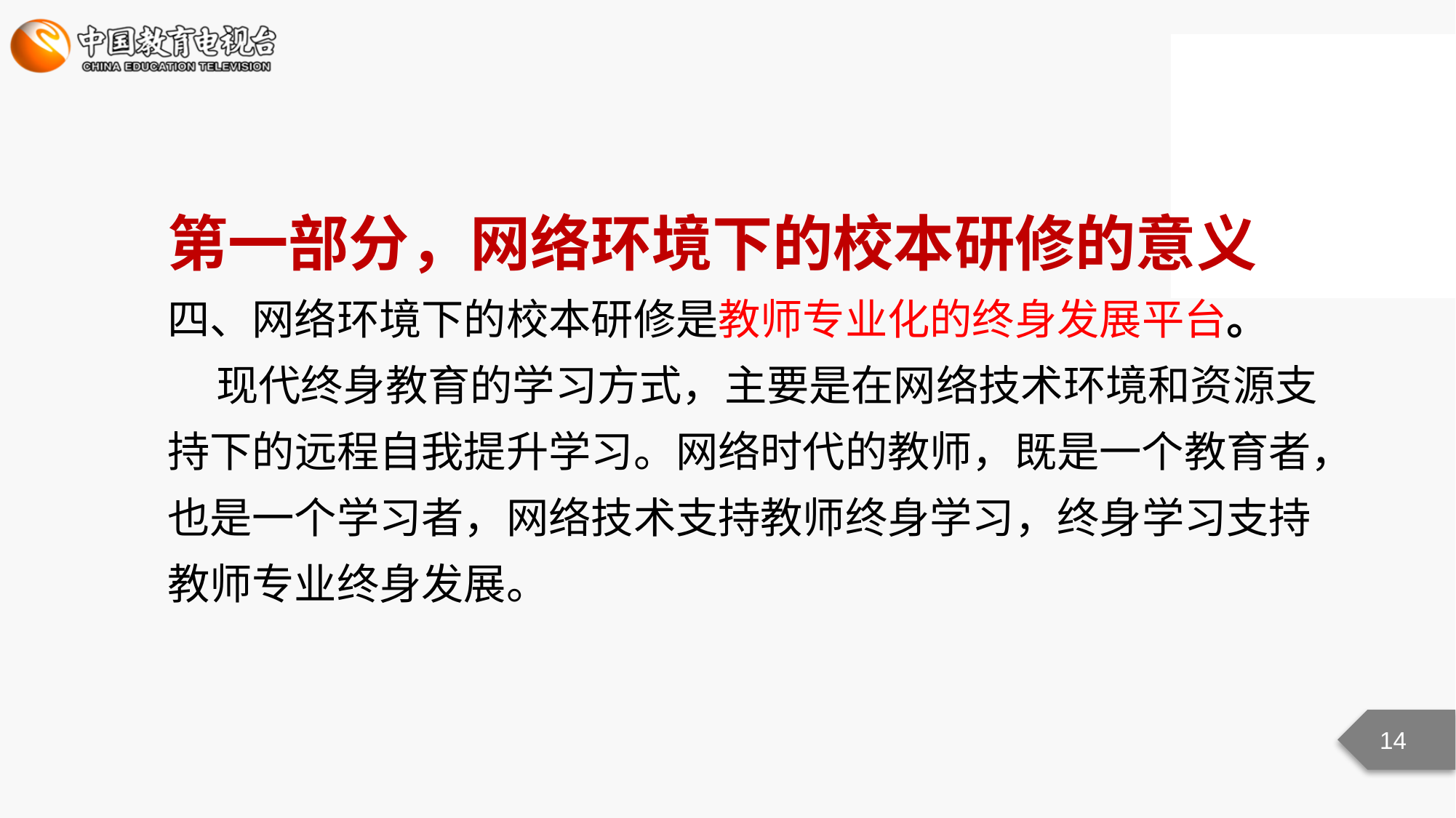

第一部分，网络环境下的校本研修的意义
四、网络环境下的校本研修是教师专业化的终身发展平台。
    现代终身教育的学习方式，主要是在网络技术环境和资源支持下的远程自我提升学习。网络时代的教师，既是一个教育者，也是一个学习者，网络技术支持教师终身学习，终身学习支持教师专业终身发展。